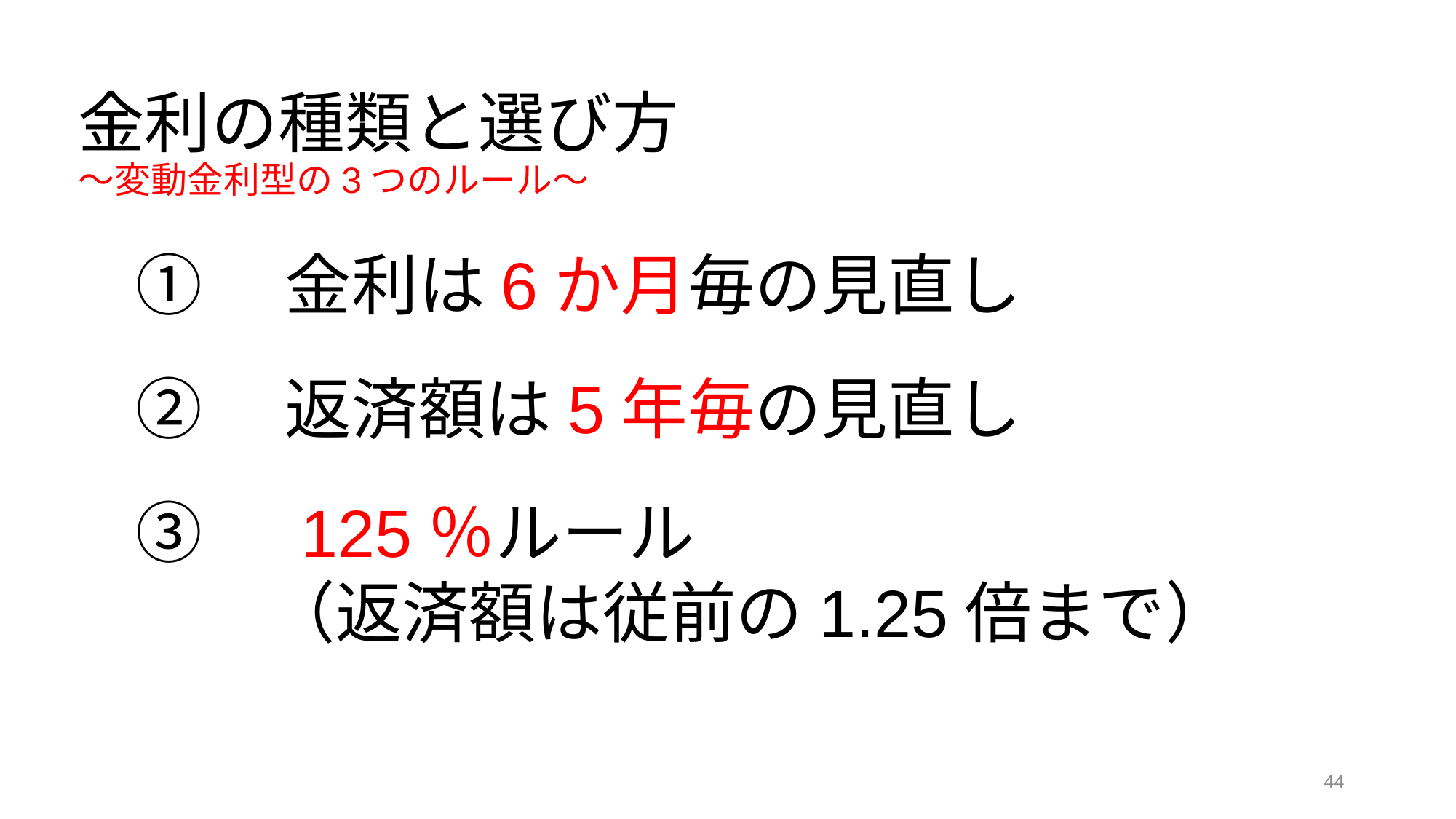

# 金利の種類と選び方 ～変動金利型の3つのルール～
①　金利は6か月毎の見直し

②　返済額は5年毎の見直し

③　125％ルール
　　（返済額は従前の1.25倍まで）

44